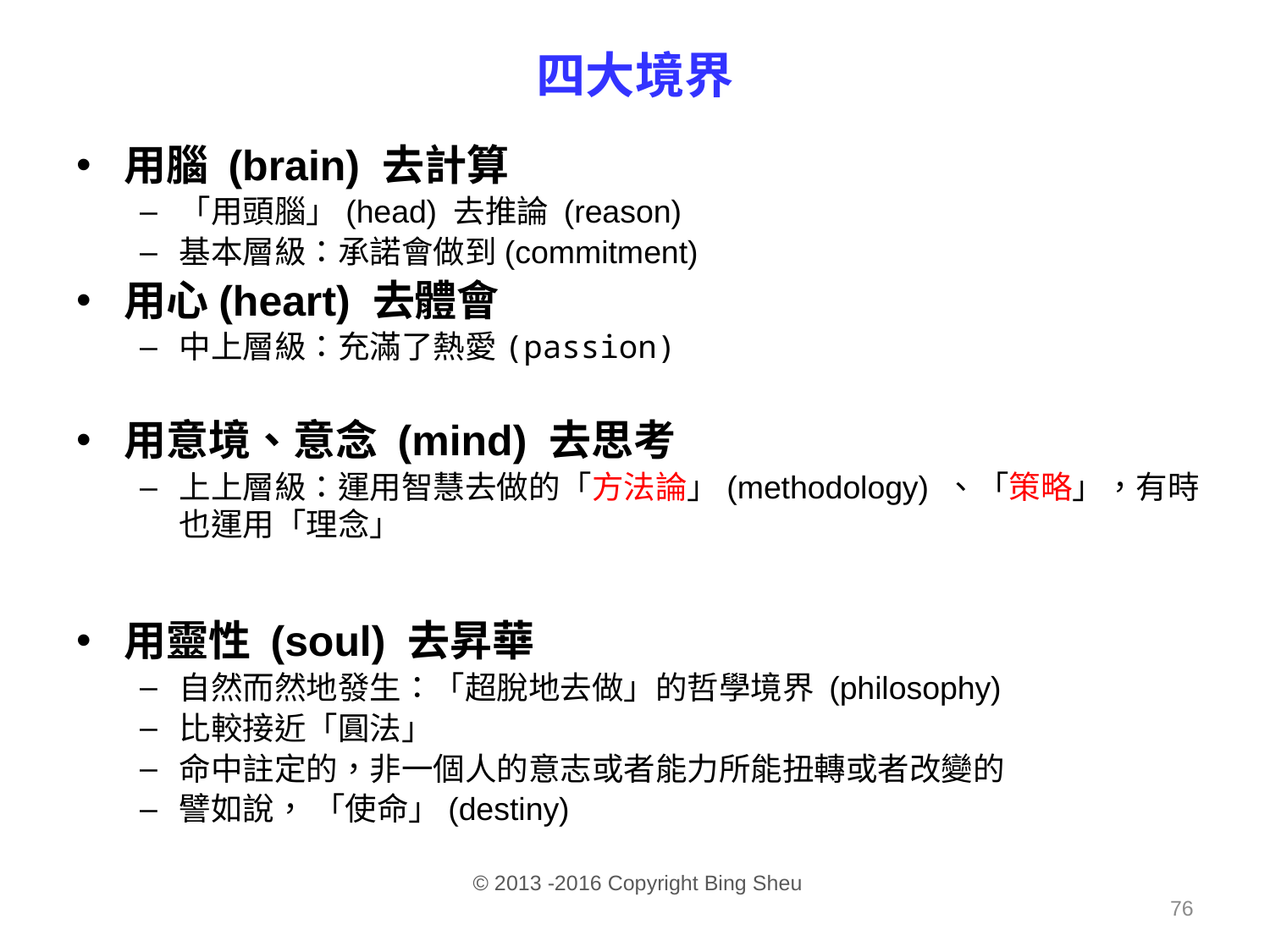

# 四大境界
用腦 (brain) 去計算
「用頭腦」(head) 去推論 (reason)
基本層級：承諾會做到(commitment)
用心(heart) 去體會
中上層級：充滿了熱愛(passion)

用意境、意念 (mind) 去思考
上上層級：運用智慧去做的「方法論」(methodology) 、「策略」，有時也運用「理念」

用靈性 (soul) 去昇華
自然而然地發生：「超脫地去做」的哲學境界 (philosophy)
比較接近「圓法」
命中註定的，非一個人的意志或者能力所能扭轉或者改變的
譬如說， 「使命」(destiny)
 © 2013 -2016 Copyright Bing Sheu
76